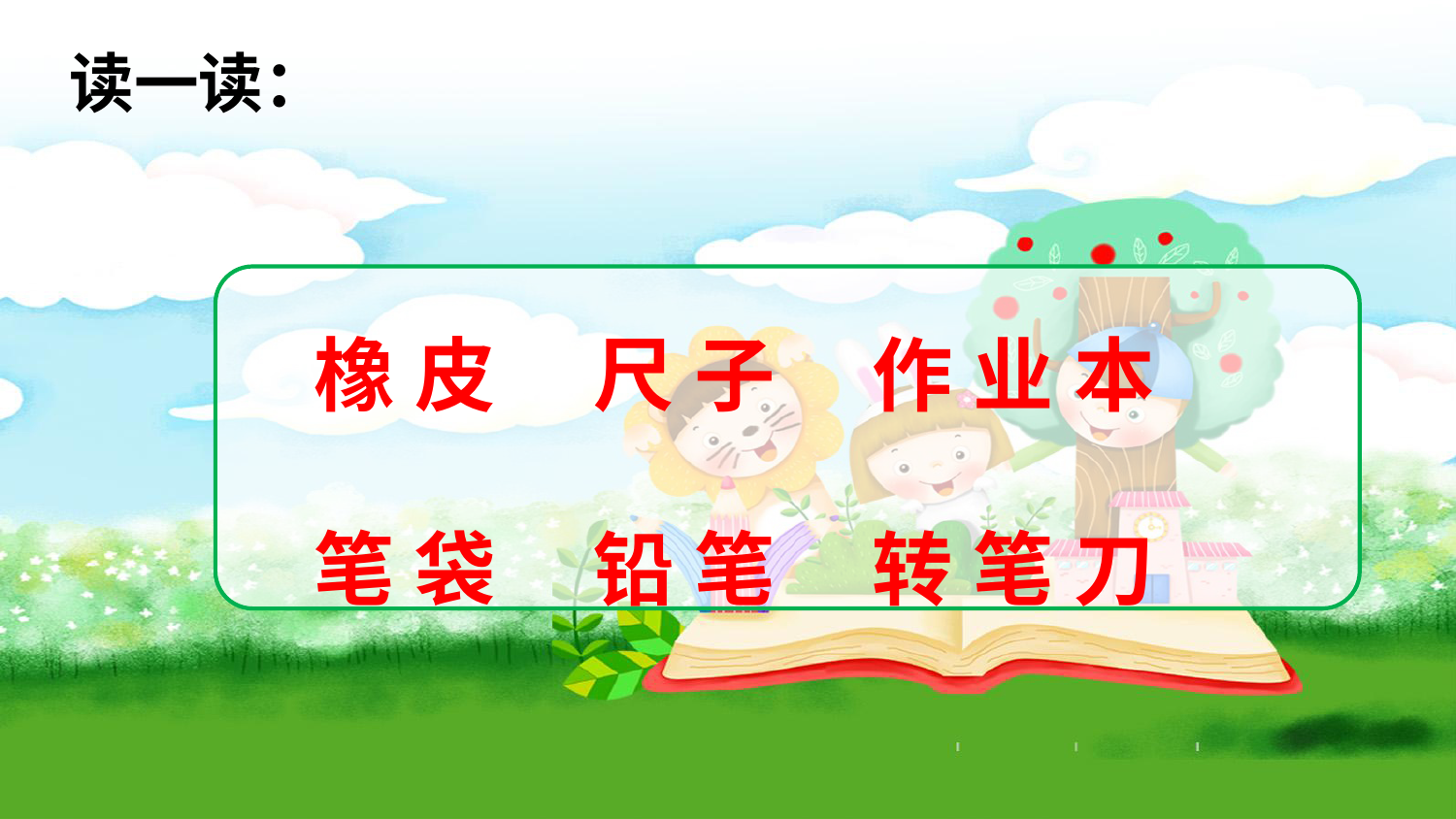

读一读：
橡皮  尺子  作业本
笔袋  铅笔  转笔刀